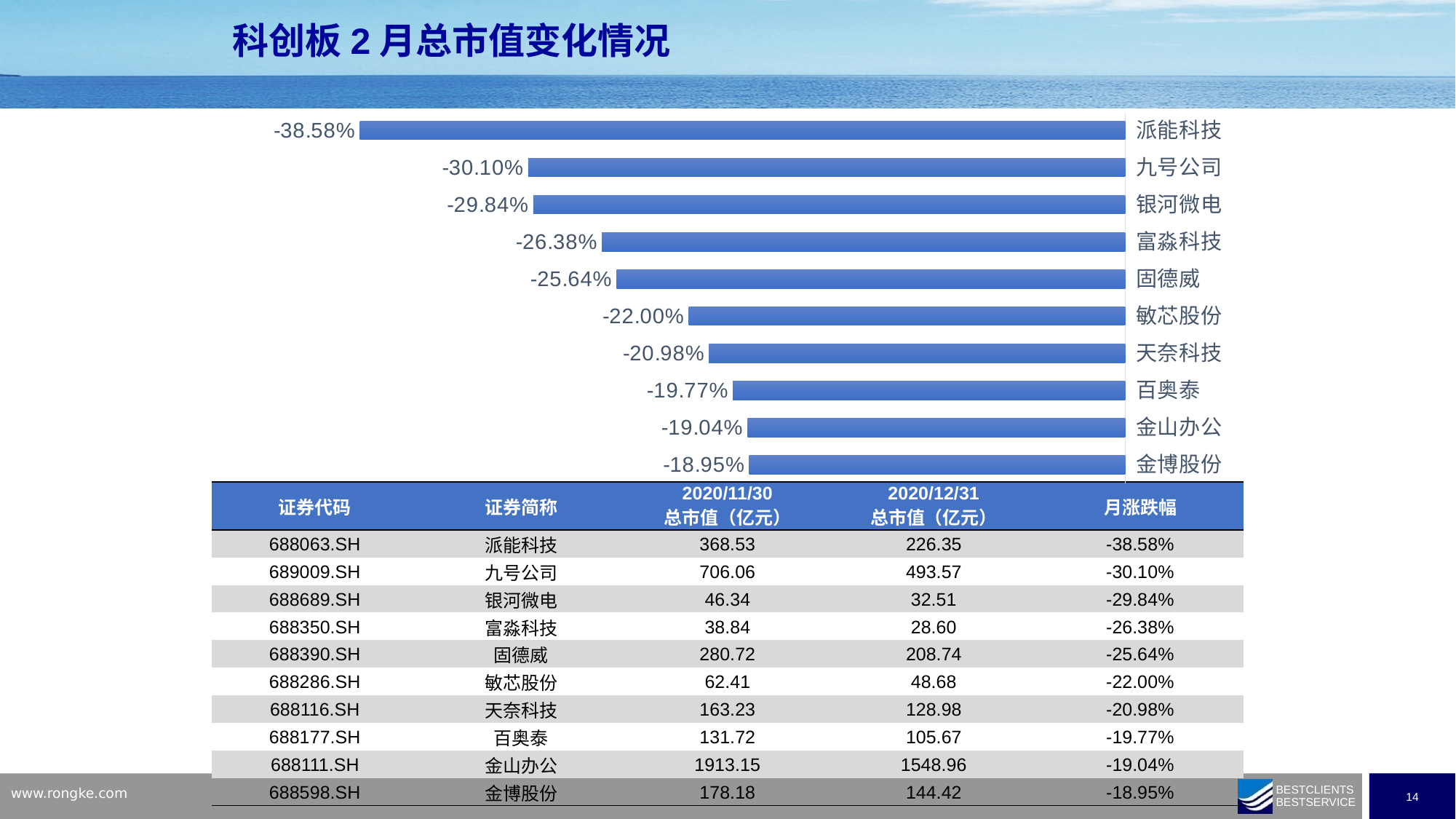

科创板2月总市值变化情况

### Chart

| Category |  |
|---|---|
| 金博股份 | -0.18951196515961033 |
| 金山办公 | -0.19036144578313252 |
| 百奥泰 | -0.1977363899458543 |
| 天奈科技 | -0.20980088599940827 |
| 敏芯股份 | -0.22001509400101593 |
| 固德威 | -0.2564263322884014 |
| 富淼科技 | -0.2638368641504284 |
| 银河微电 | -0.2984207891306787 |
| 九号公司 | -0.3009572373913889 |
| 派能科技 | -0.3857984424605866 |
| 证券代码 | 证券简称 | 2020/11/30 总市值（亿元） | 2020/12/31 总市值（亿元） | 月涨跌幅 |
| --- | --- | --- | --- | --- |
| 688063.SH | 派能科技 | 368.53 | 226.35 | -38.58% |
| 689009.SH | 九号公司 | 706.06 | 493.57 | -30.10% |
| 688689.SH | 银河微电 | 46.34 | 32.51 | -29.84% |
| 688350.SH | 富淼科技 | 38.84 | 28.60 | -26.38% |
| 688390.SH | 固德威 | 280.72 | 208.74 | -25.64% |
| 688286.SH | 敏芯股份 | 62.41 | 48.68 | -22.00% |
| 688116.SH | 天奈科技 | 163.23 | 128.98 | -20.98% |
| 688177.SH | 百奥泰 | 131.72 | 105.67 | -19.77% |
| 688111.SH | 金山办公 | 1913.15 | 1548.96 | -19.04% |
| 688598.SH | 金博股份 | 178.18 | 144.42 | -18.95% |